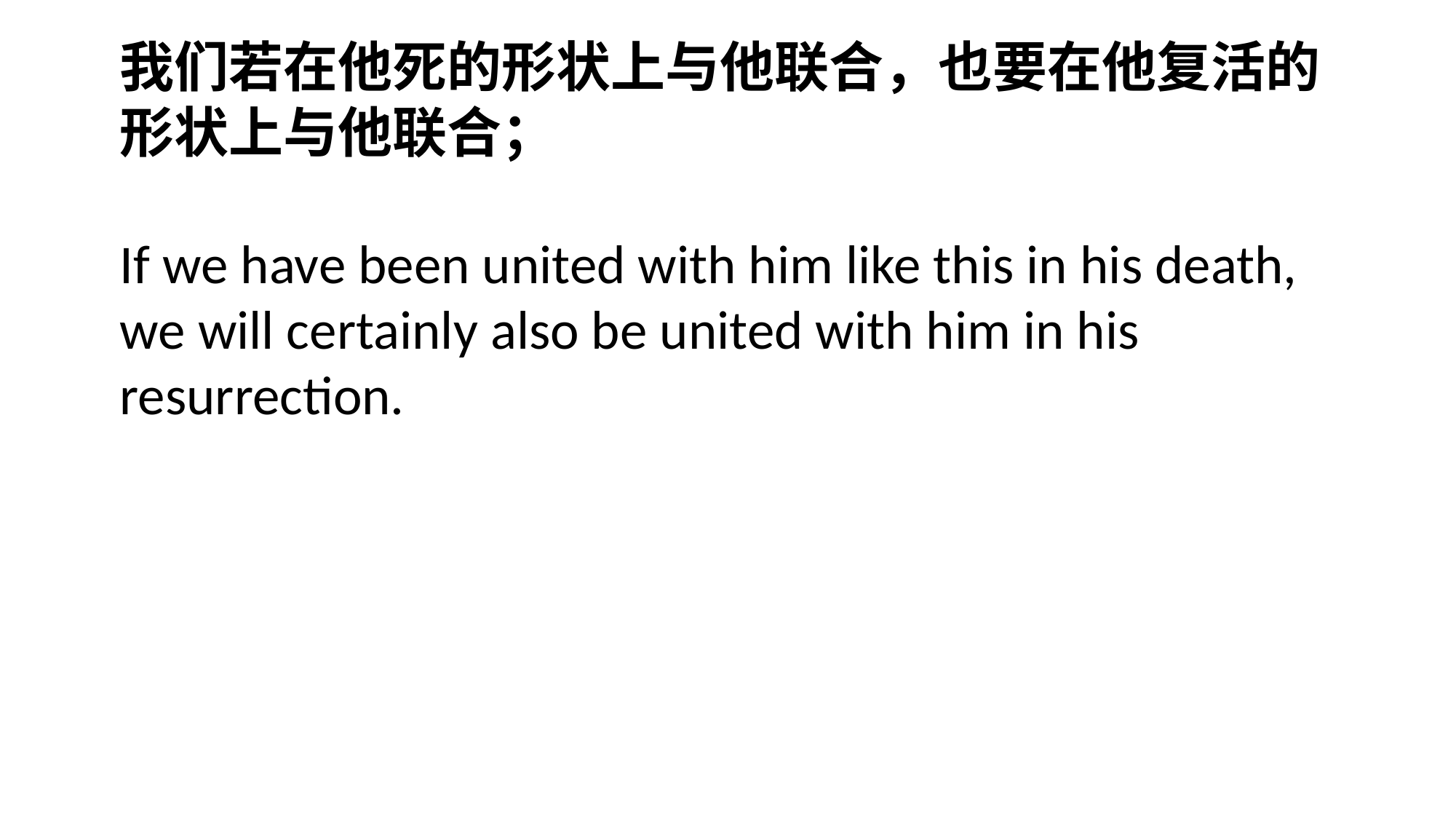

我们若在他死的形状上与他联合，也要在他复活的形状上与他联合；

If we have been united with him like this in his death, we will certainly also be united with him in his resurrection.